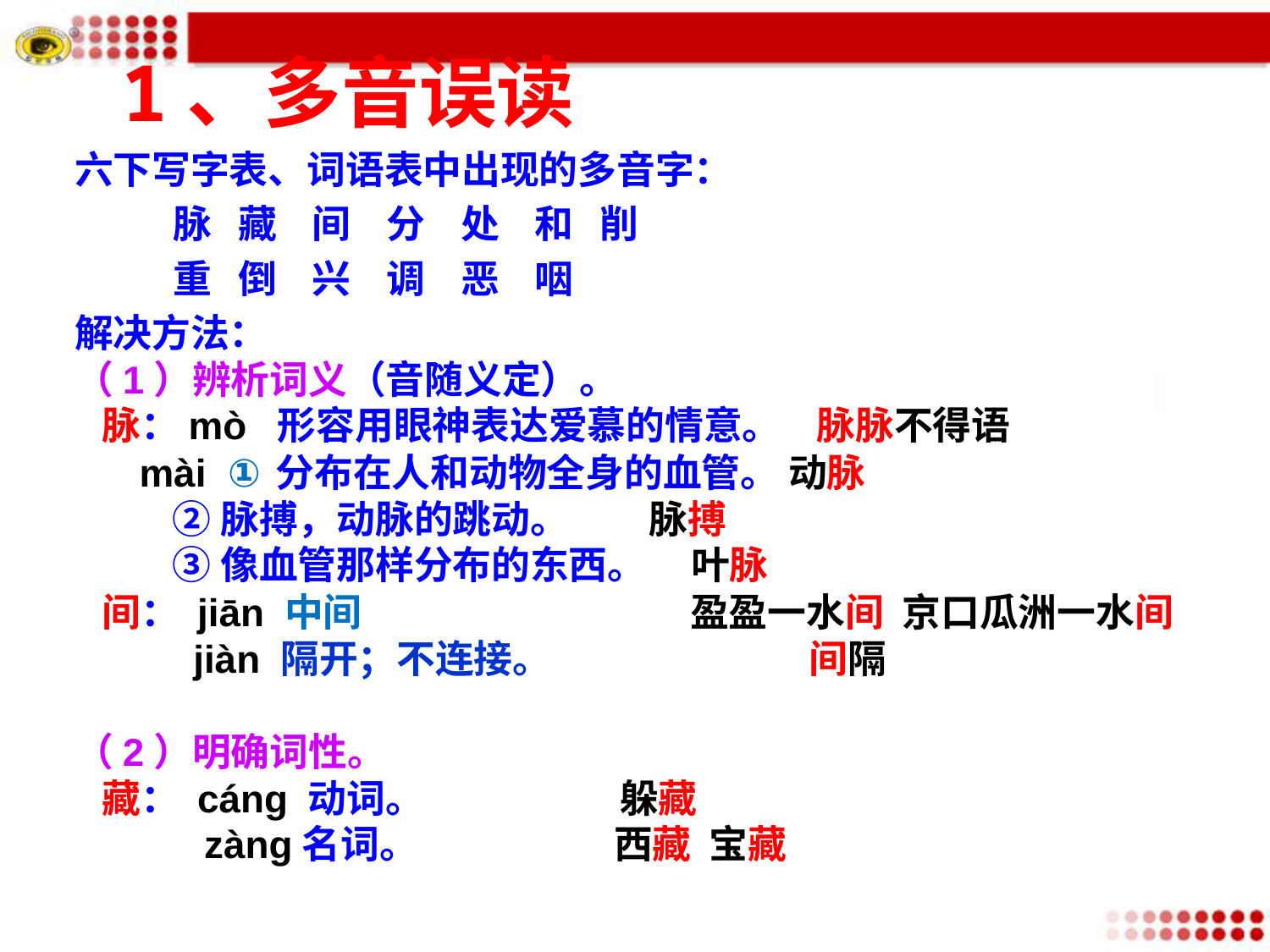

1、多音误读

六下写字表、词语表中出现的多音字：
          脉   藏    间    分    处    和   削
          重   倒    兴    调    恶    咽
解决方法：
（1）辨析词义（音随义定）。
  脉：mò  形容用眼神表达爱慕的情意。    脉脉不得语
      mài  ①分布在人和动物全身的血管。 动脉
           ②脉搏，动脉的跳动。         脉搏
           ③像血管那样分布的东西。     叶脉
  间： jiān 中间                                     盈盈一水间  京口瓜洲一水间
           jiàn 隔开；不连接。                             间隔

（2）明确词性。
  藏： cáng 动词。                      躲藏
            zàng名词。                      西藏  宝藏